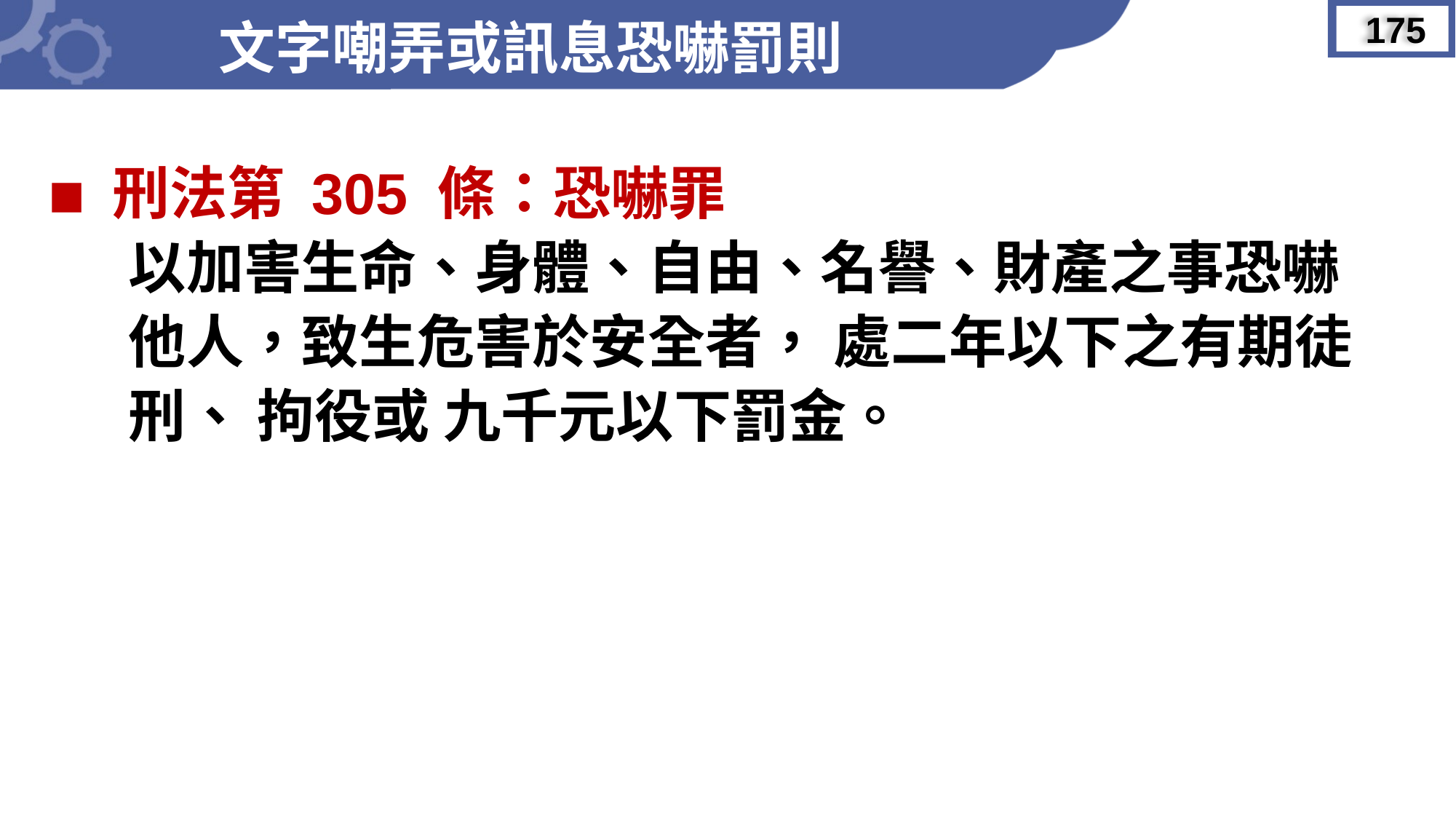

文字嘲弄或訊息恐嚇罰則
175

◼︎ 刑法第 305 條：恐嚇罪
     以加害生命、身體、自由、名譽、財產之事恐嚇
     他人，致生危害於安全者， 處二年以下之有期徒
     刑、 拘役或 九千元以下罰金。